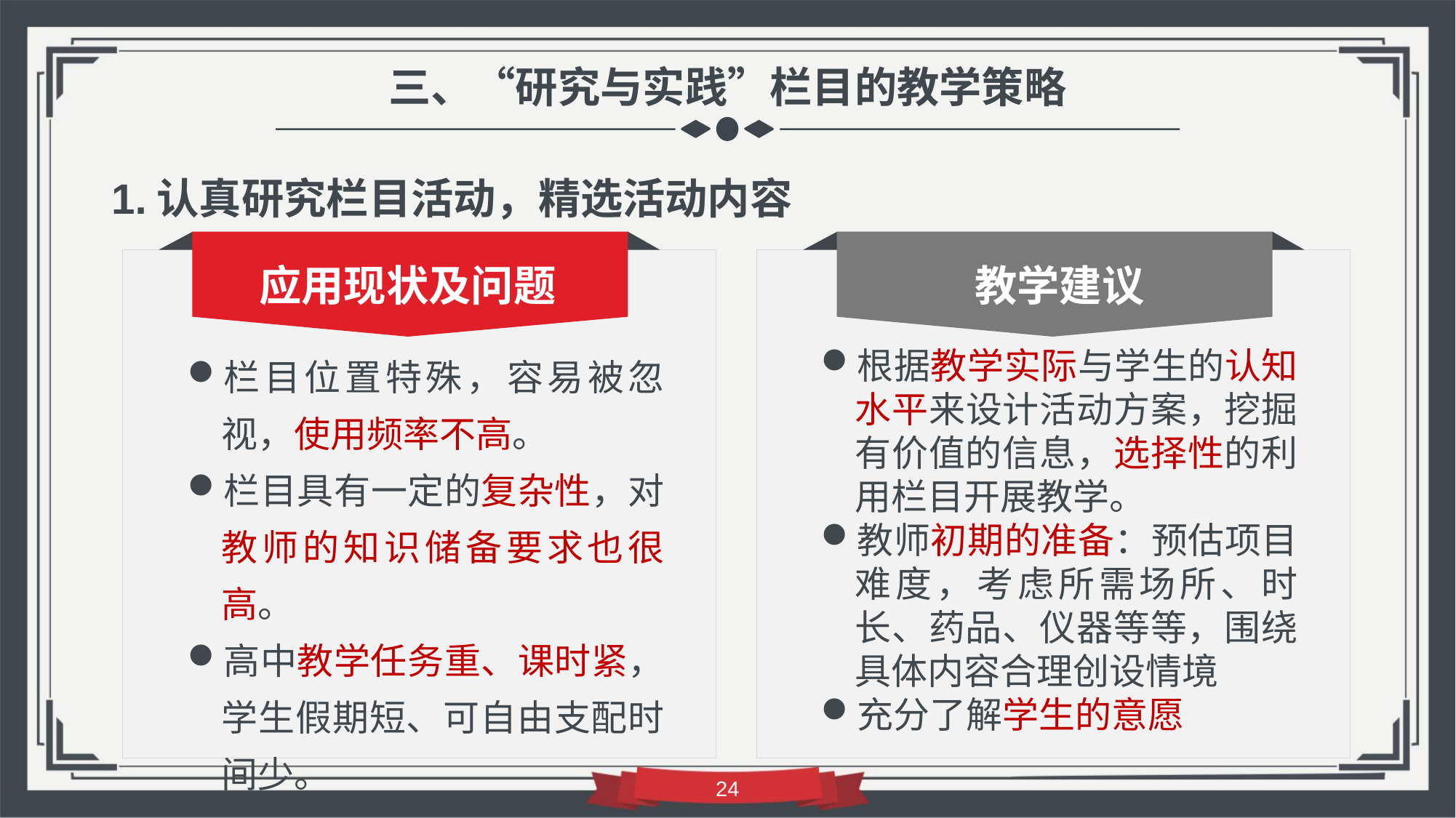

三、“研究与实践”栏目的教学策略

1.认真研究栏目活动，精选活动内容

教学建议
应用现状及问题
栏目位置特殊，容易被忽视，使用频率不高。
栏目具有一定的复杂性，对教师的知识储备要求也很高。
高中教学任务重、课时紧，学生假期短、可自由支配时间少。

根据教学实际与学生的认知水平来设计活动方案，挖掘有价值的信息，选择性的利用栏目开展教学。
教师初期的准备：预估项目难度，考虑所需场所、时长、药品、仪器等等，围绕具体内容合理创设情境
充分了解学生的意愿